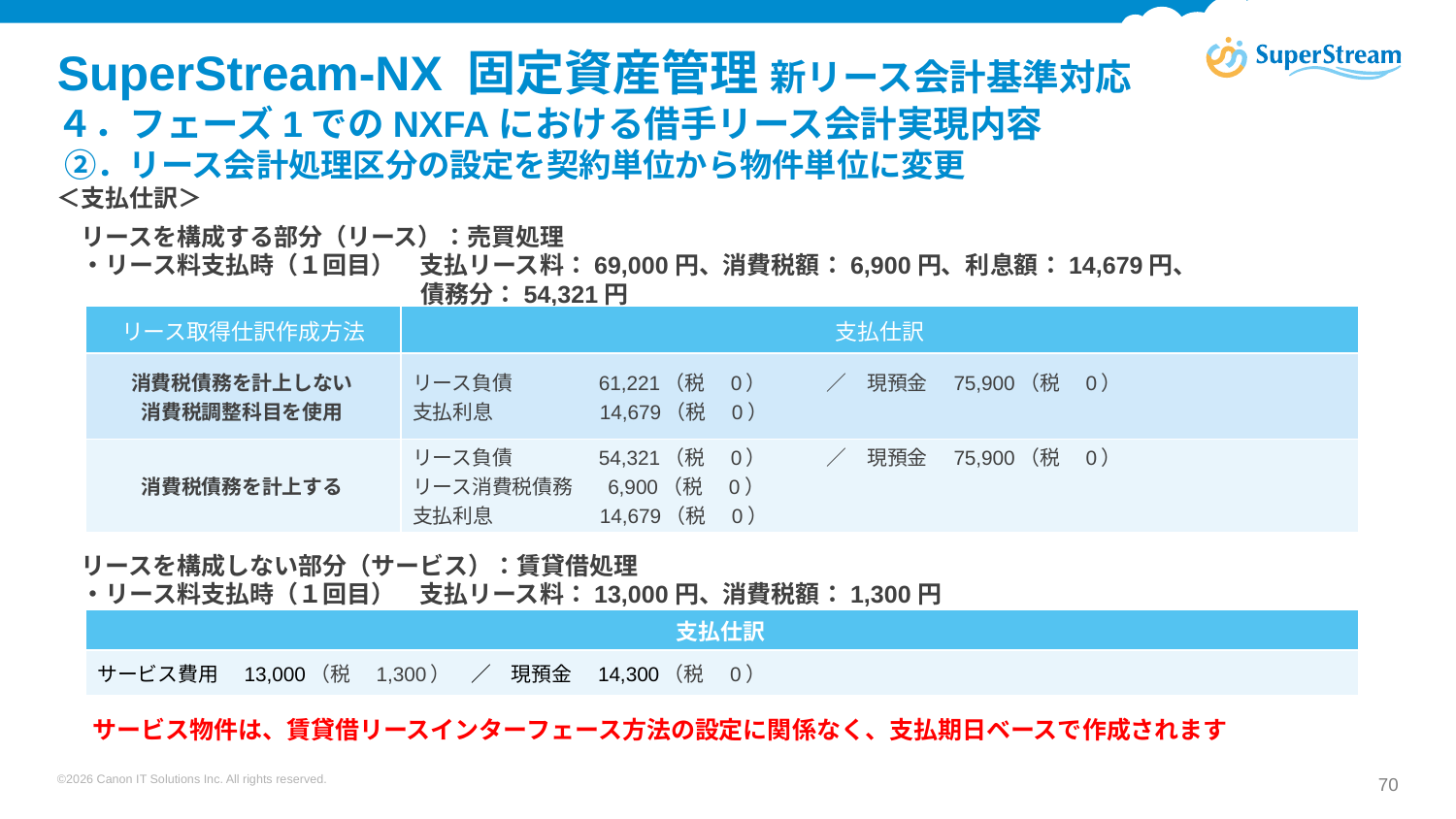

# SuperStream-NX 固定資産管理 新リース会計基準対応 ４．フェーズ1でのNXFAにおける借手リース会計実現内容 ②．リース会計処理区分の設定を契約単位から物件単位に変更
＜支払仕訳＞
　リースを構成する部分（リース）：売買処理
　・リース料支払時（１回目）　支払リース料：69,000円、消費税額：6,900円、利息額：14,679円、
　　　　　　　　　　　　　　　債務分：54,321円

　リースを構成しない部分（サービス）：賃貸借処理
　・リース料支払時（１回目）　支払リース料：13,000円、消費税額：1,300円

| リース取得仕訳作成方法 | 支払仕訳 |
| --- | --- |
| 消費税債務を計上しない 消費税調整科目を使用 | リース負債　　　　61,221（税　0）　　　／　現預金　75,900（税　0） 支払利息　　　　　14,679（税　0） |
| 消費税債務を計上する | リース負債　　　　54,321（税　0）　　　／　現預金　75,900（税　0） リース消費税債務　 6,900（税　0） 支払利息　　　　　14,679（税　0） |
| 支払仕訳 |
| --- |
| サービス費用　13,000（税　1,300）　／　現預金　14,300（税　0） |
サービス物件は、賃貸借リースインターフェース方法の設定に関係なく、支払期日ベースで作成されます
©2026 Canon IT Solutions Inc. All rights reserved.
70